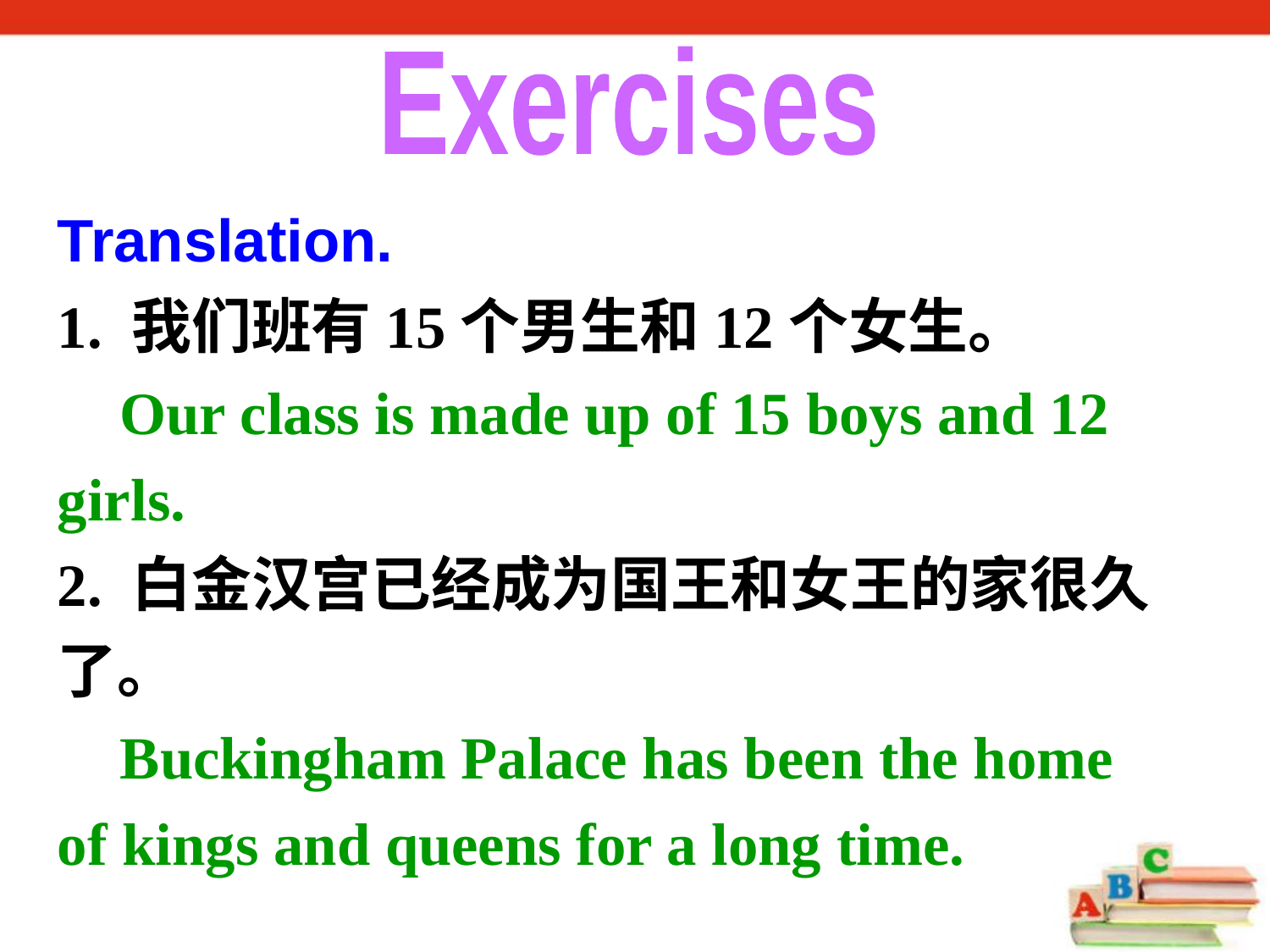

Exercises
Translation.
1. 我们班有15个男生和12个女生。
	Our class is made up of 15 boys and 12 	girls.
2. 白金汉宫已经成为国王和女王的家很久	了。
	Buckingham Palace has been the home 	of kings and queens for a long time.